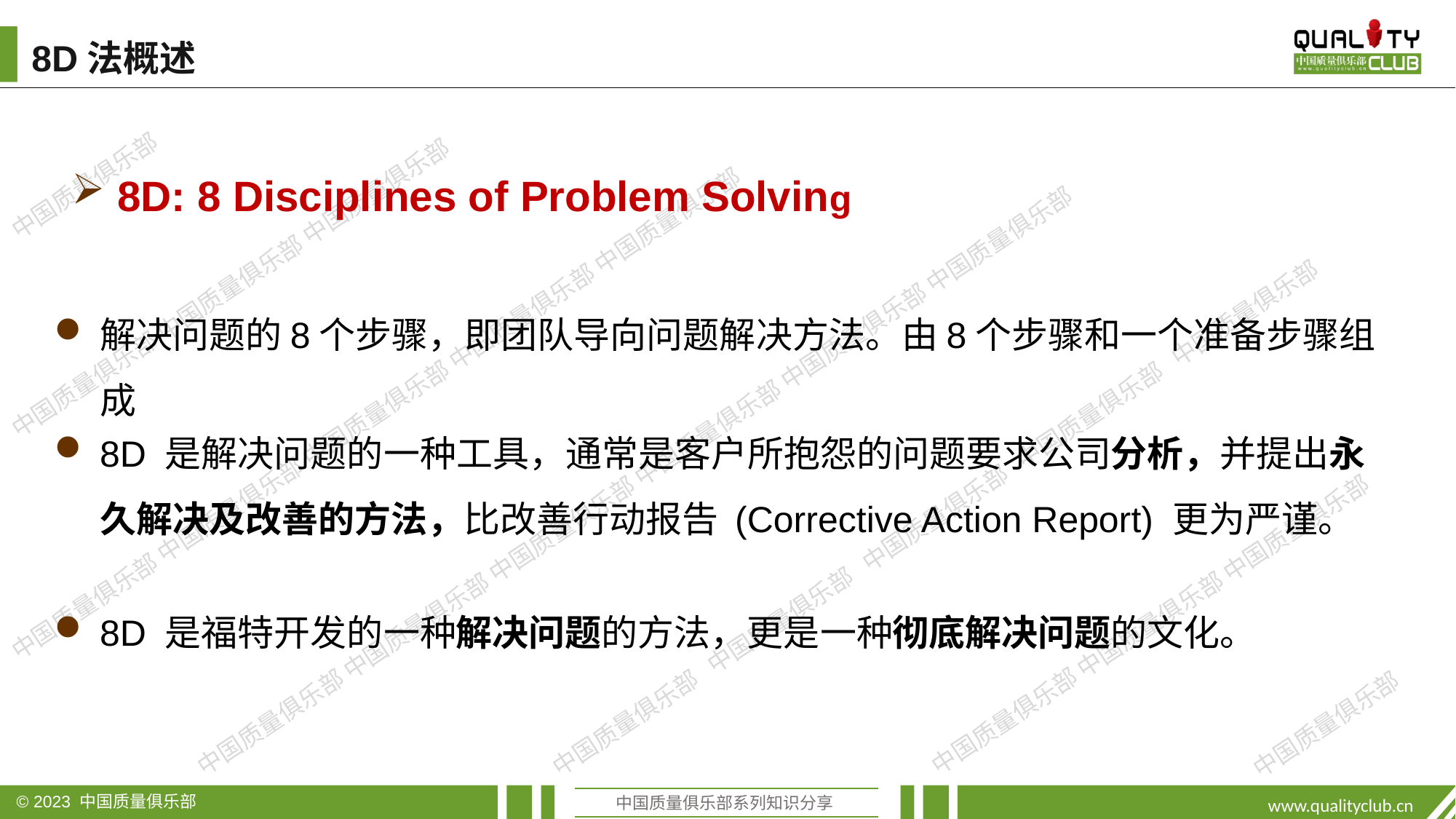

8D法概述
8D: 8 Disciplines of Problem Solving
解决问题的8个步骤，即团队导向问题解决方法。由8个步骤和一个准备步骤组成
8D 是解决问题的一种工具，通常是客户所抱怨的问题要求公司分析，并提出永久解决及改善的方法，比改善行动报告 (Corrective Action Report) 更为严谨。
8D 是福特开发的一种解决问题的方法，更是一种彻底解决问题的文化。